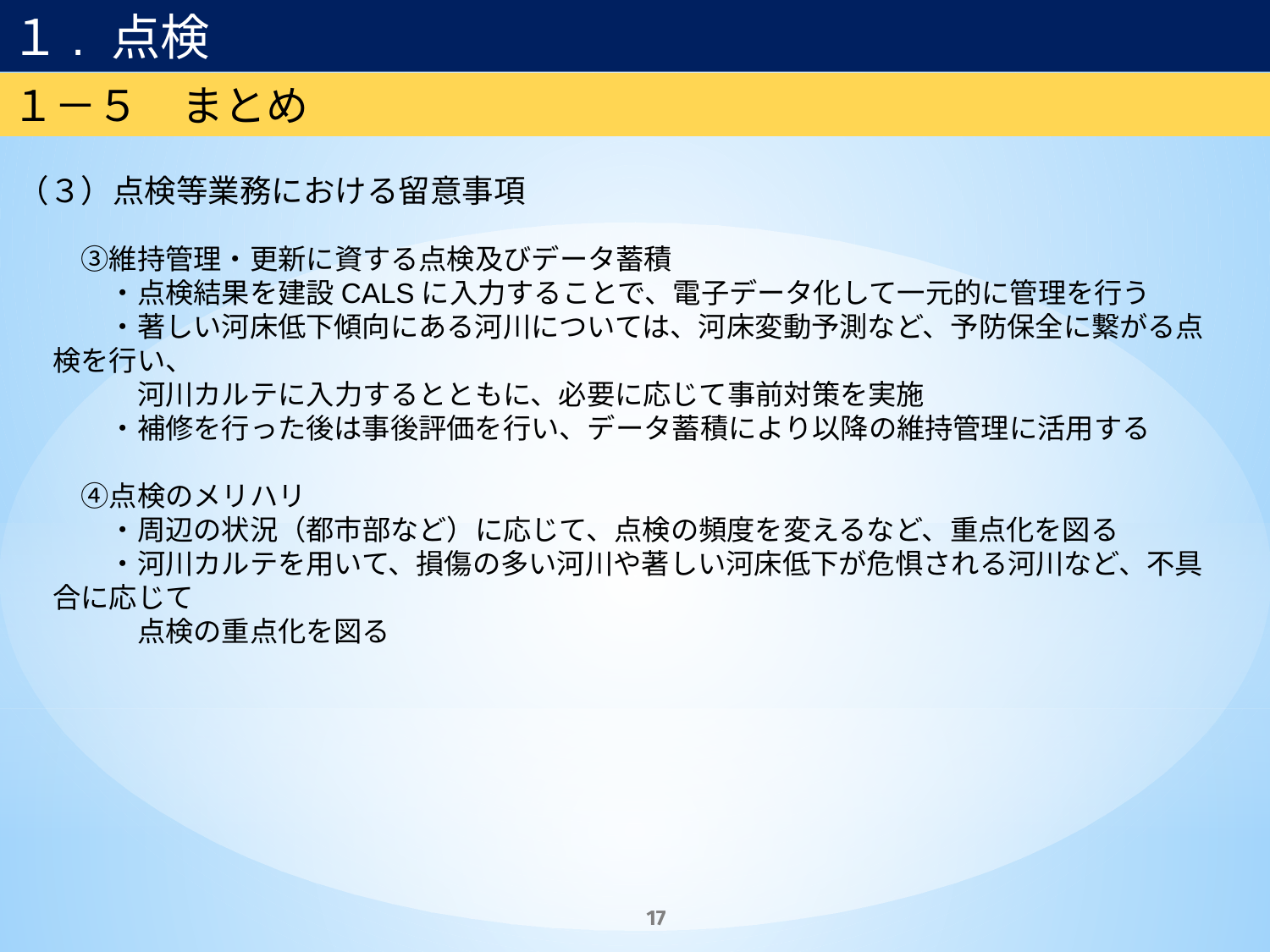

１. 点検
１－５　まとめ
（３）点検等業務における留意事項
　③維持管理・更新に資する点検及びデータ蓄積
　　・点検結果を建設CALSに入力することで、電子データ化して一元的に管理を行う
　　・著しい河床低下傾向にある河川については、河床変動予測など、予防保全に繋がる点検を行い、
　　　河川カルテに入力するとともに、必要に応じて事前対策を実施
　　・補修を行った後は事後評価を行い、データ蓄積により以降の維持管理に活用する

　④点検のメリハリ
　　・周辺の状況（都市部など）に応じて、点検の頻度を変えるなど、重点化を図る
　　・河川カルテを用いて、損傷の多い河川や著しい河床低下が危惧される河川など、不具合に応じて
　　　点検の重点化を図る
17